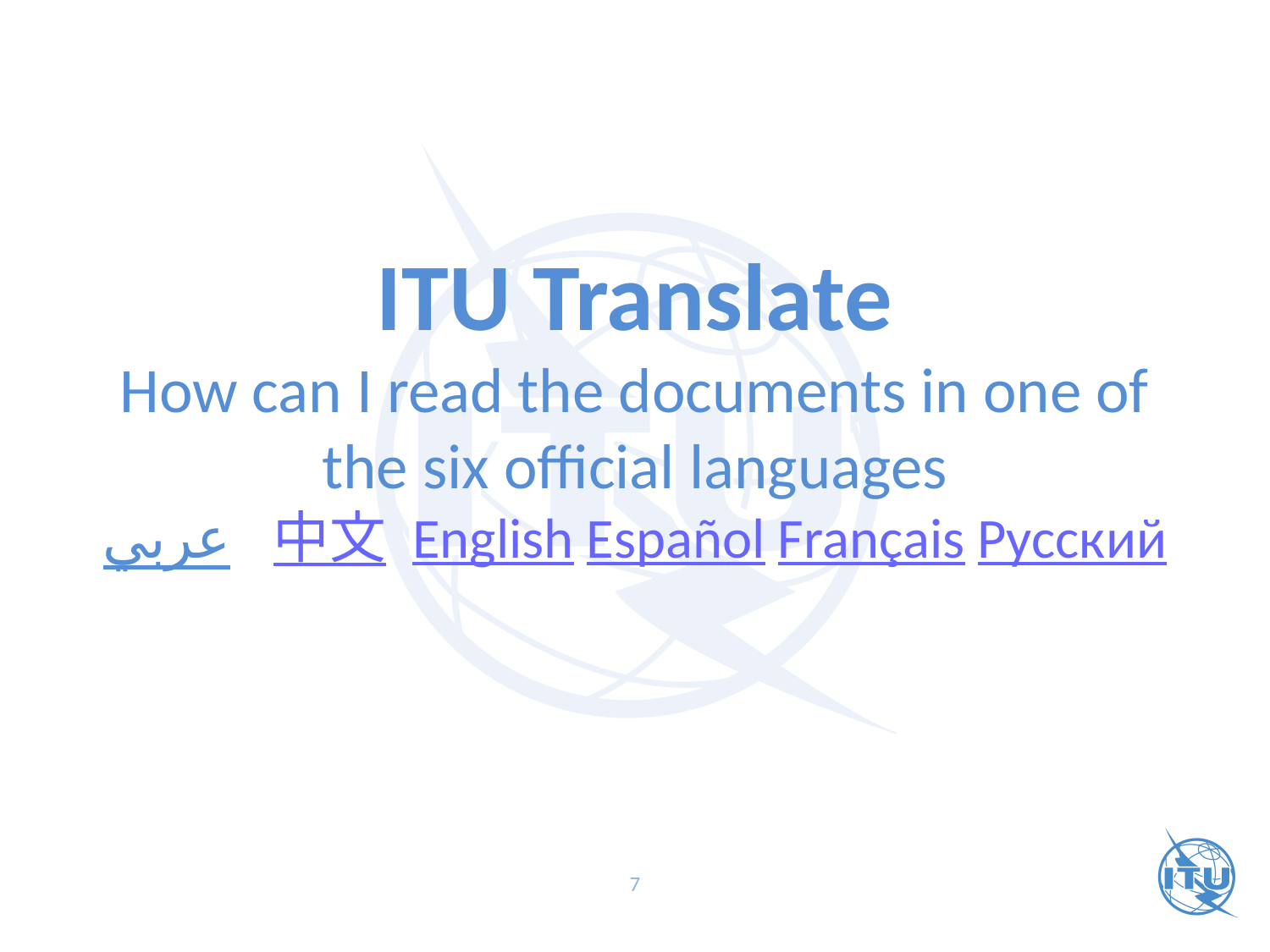

ITU Translate
How can I read the documents in one of the six official languages
عربي  中文 English Español Français Русский

7